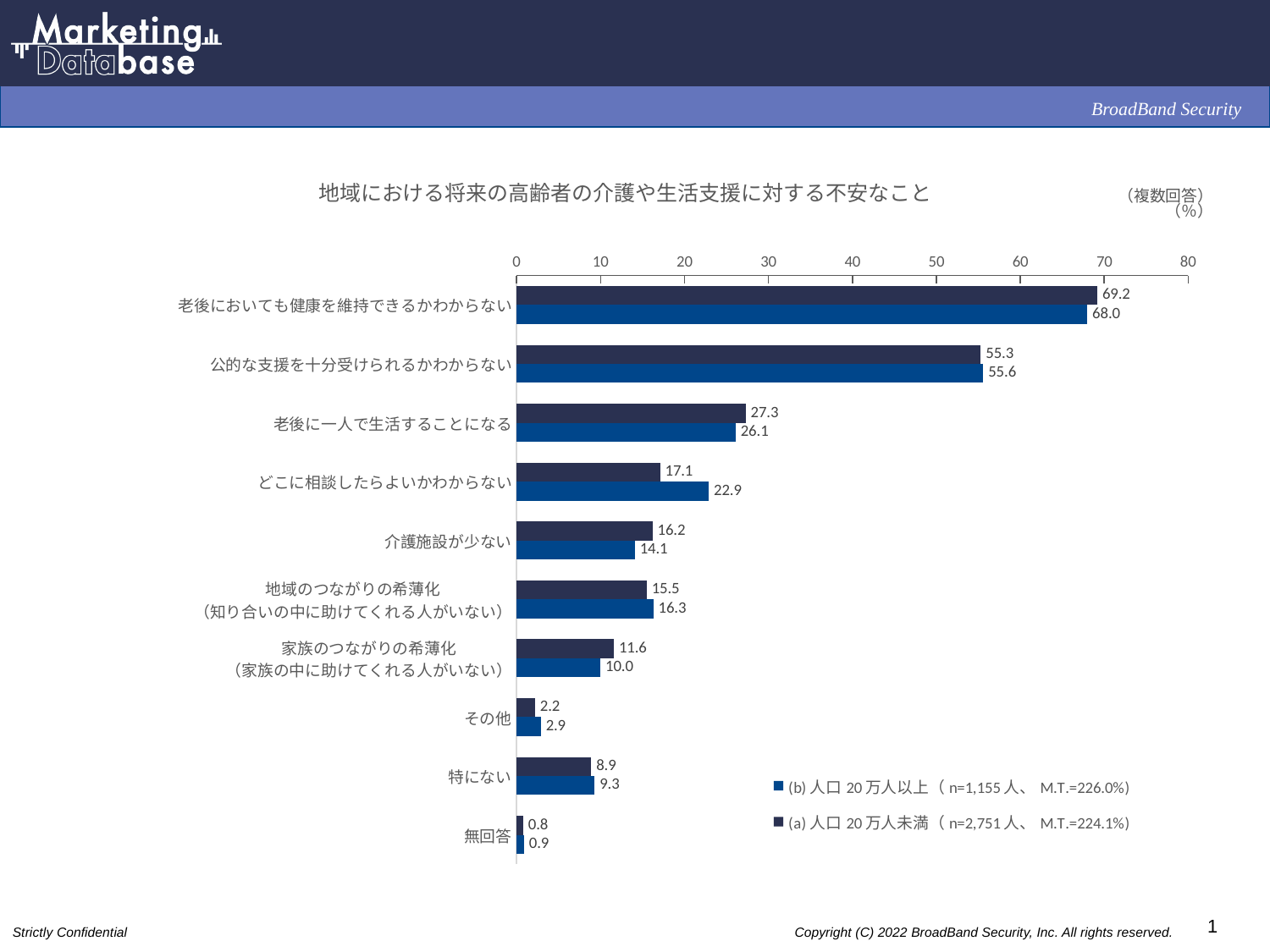

### Chart: 地域における将来の高齢者の介護や生活支援に対する不安なこと

| Category | (a)人口20万人未満（n=2,751人、M.T.=224.1%) | (b)人口20万人以上（n=1,155人、M.T.=226.0%) |
|---|---|---|
| 老後においても健康を維持できるかわからない | 69.2 | 68.0 |
| 公的な支援を十分受けられるかわからない | 55.3 | 55.6 |
| 老後に一人で生活することになる | 27.3 | 26.1 |
| どこに相談したらよいかわからない | 17.1 | 22.9 |
| 介護施設が少ない | 16.2 | 14.1 |
| 地域のつながりの希薄化
（知り合いの中に助けてくれる人がいない） | 15.5 | 16.3 |
| 家族のつながりの希薄化
（家族の中に助けてくれる人がいない） | 11.6 | 10.0 |
| その他 | 2.2 | 2.9 |
| 特にない | 8.9 | 9.3 |
| 無回答 | 0.8 | 0.9 |